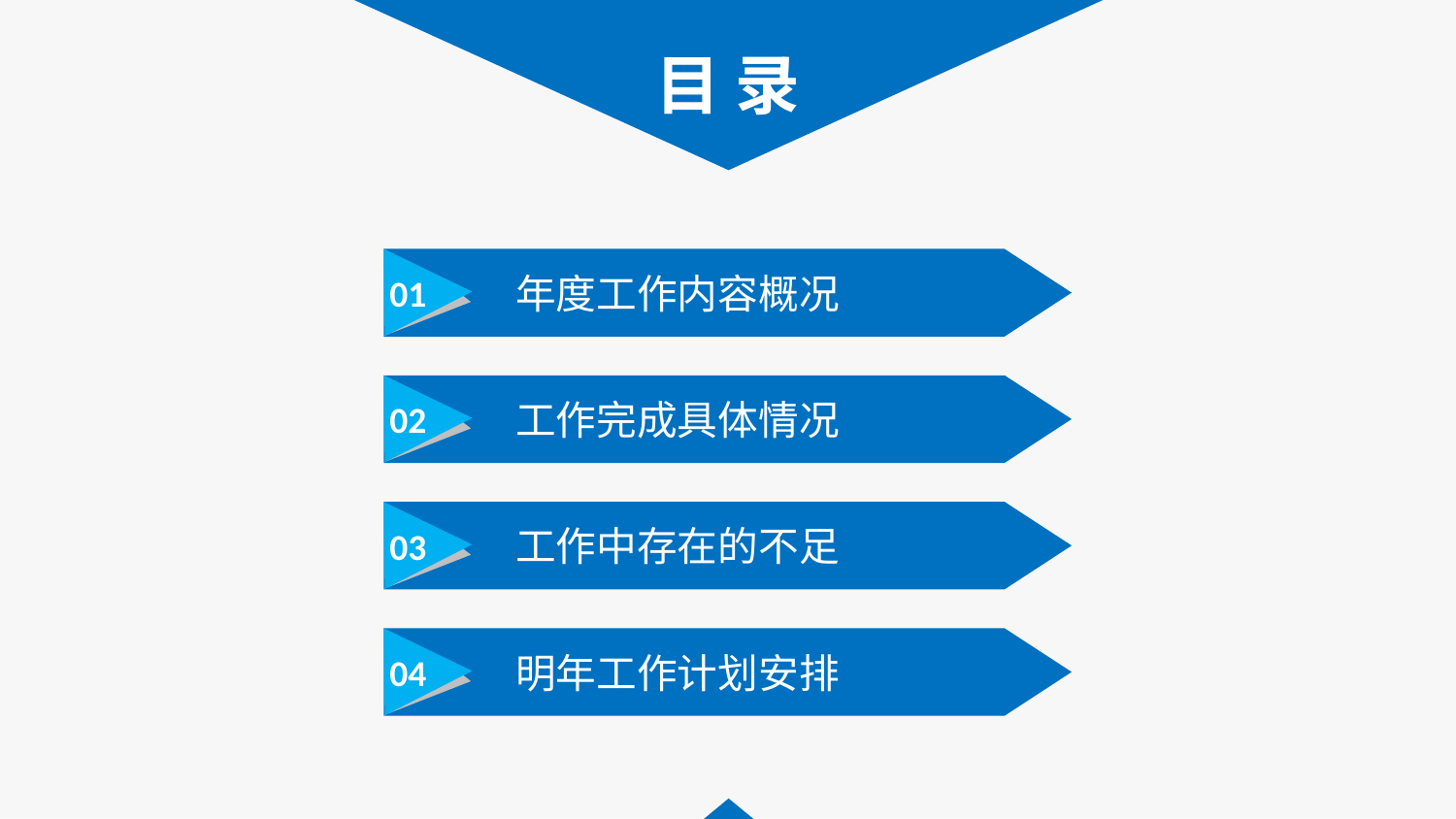

目 录
年度工作内容概况
01

工作完成具体情况
02

工作中存在的不足
03

明年工作计划安排
04